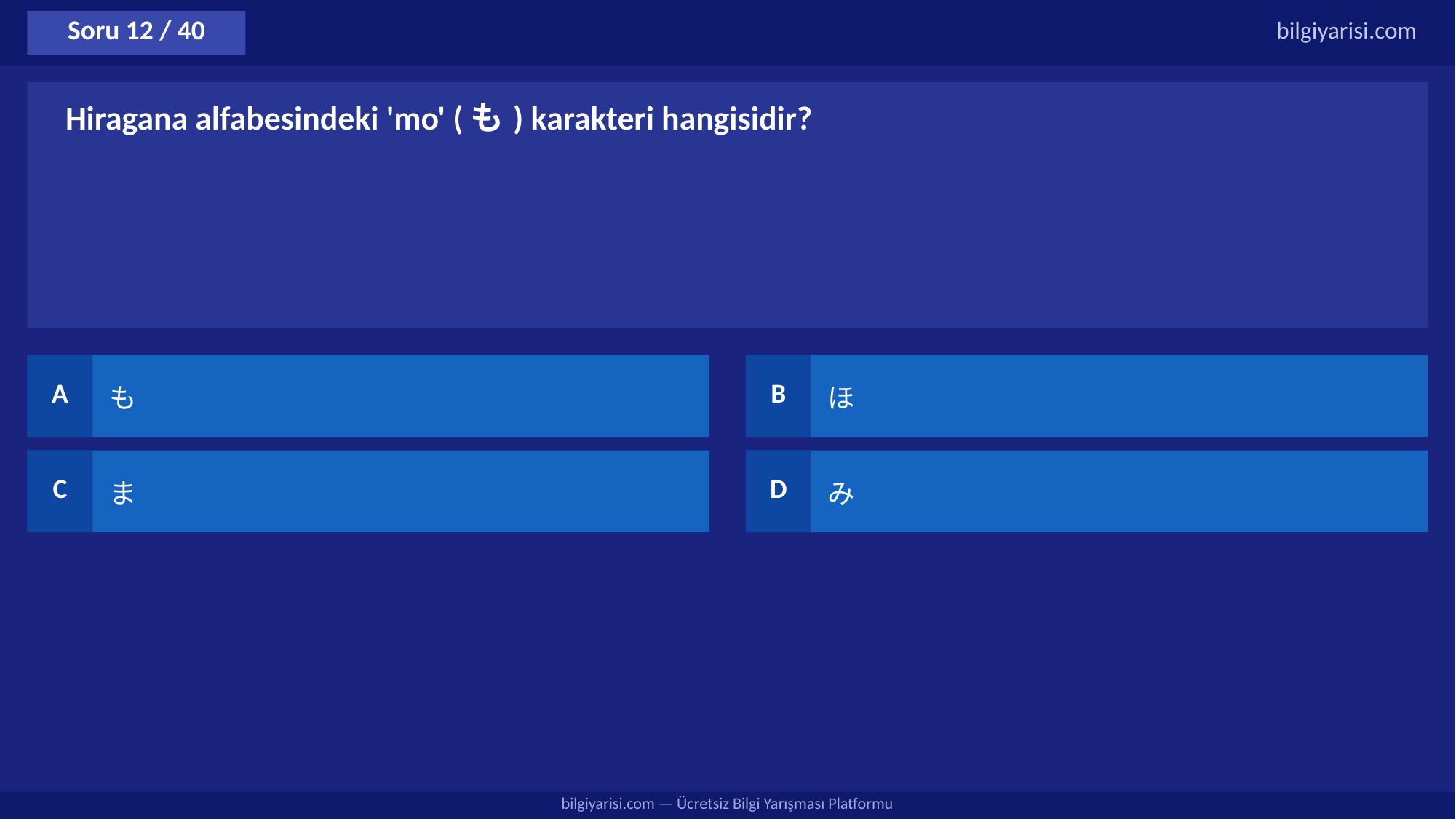

Soru 12 / 40
bilgiyarisi.com

Hiragana alfabesindeki 'mo' (も) karakteri hangisidir?

A
も

B
ほ

C
ま

D
み
bilgiyarisi.com — Ücretsiz Bilgi Yarışması Platformu